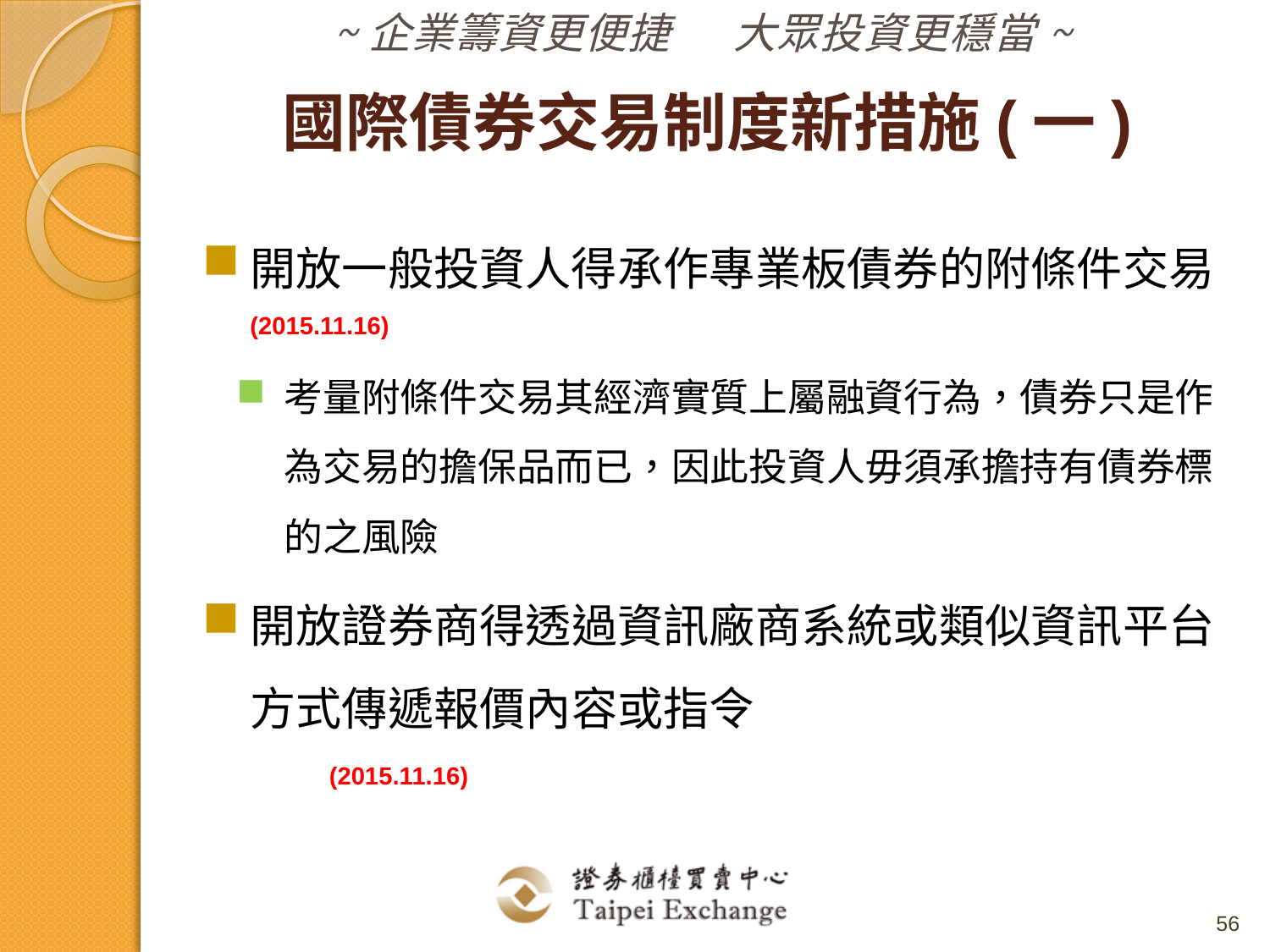

國際債券交易制度新措施(一)
開放一般投資人得承作專業板債券的附條件交易(2015.11.16)
考量附條件交易其經濟實質上屬融資行為，債券只是作為交易的擔保品而已，因此投資人毋須承擔持有債券標的之風險
開放證券商得透過資訊廠商系統或類似資訊平台方式傳遞報價內容或指令
	(2015.11.16)

56